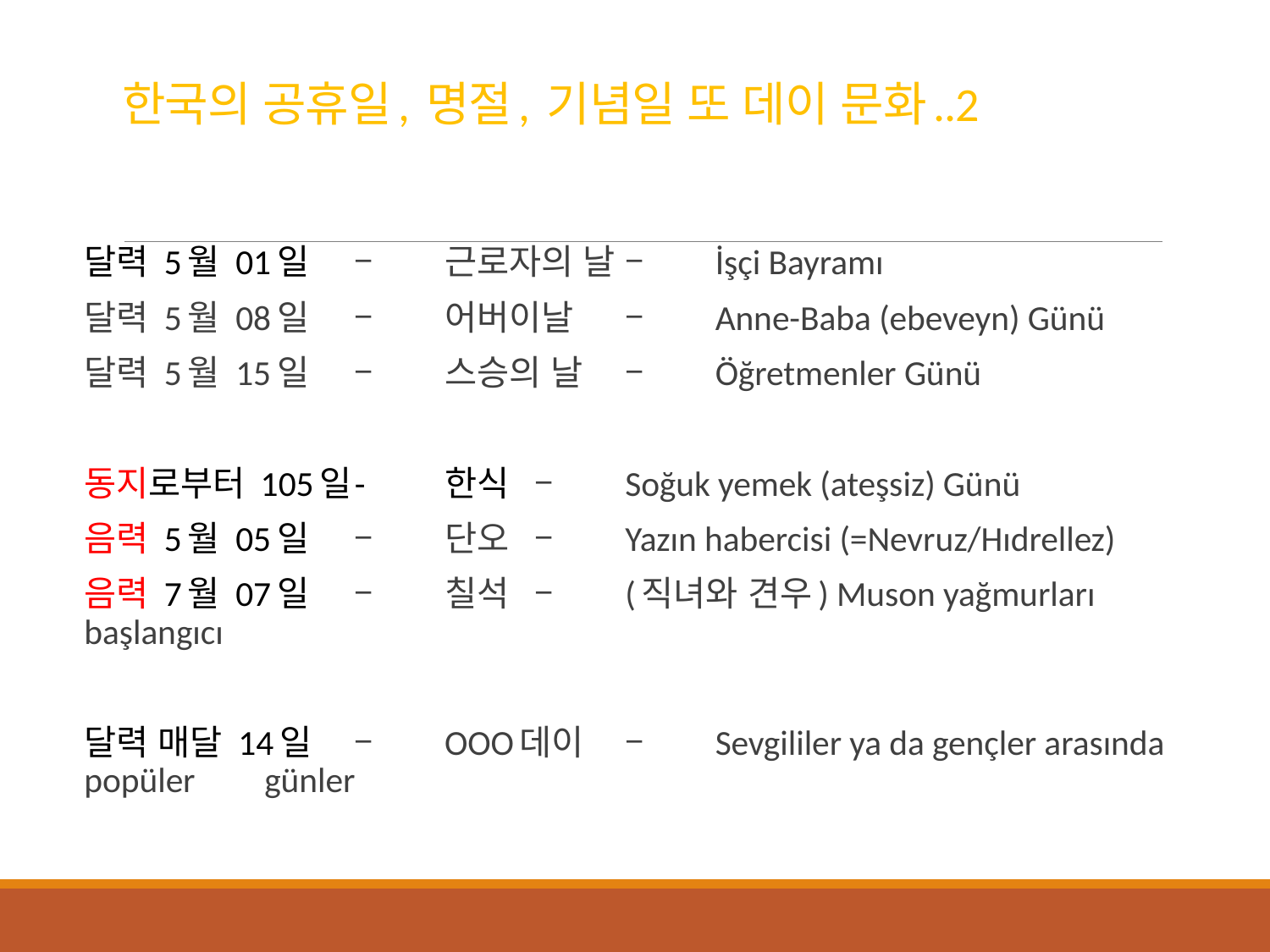

# 한국의 공휴일, 명절, 기념일 또 데이 문화..2
달력 5월 01일	–	근로자의 날	–	İşçi Bayramı
달력 5월 08일	–	어버이날	–	Anne-Baba (ebeveyn) Günü
달력 5월 15일	–	스승의 날	–	Öğretmenler Günü

동지로부터 105일	-	한식		–	Soğuk yemek (ateşsiz) Günü
음력 5월 05일	–	단오		–	Yazın habercisi (=Nevruz/Hıdrellez)
음력 7월 07일	–	칠석		–	(직녀와 견우) Muson yağmurları 								başlangıcı

달력 매달 14일	–	OOO데이	–	Sevgililer ya da gençler arasında popüler 								günler